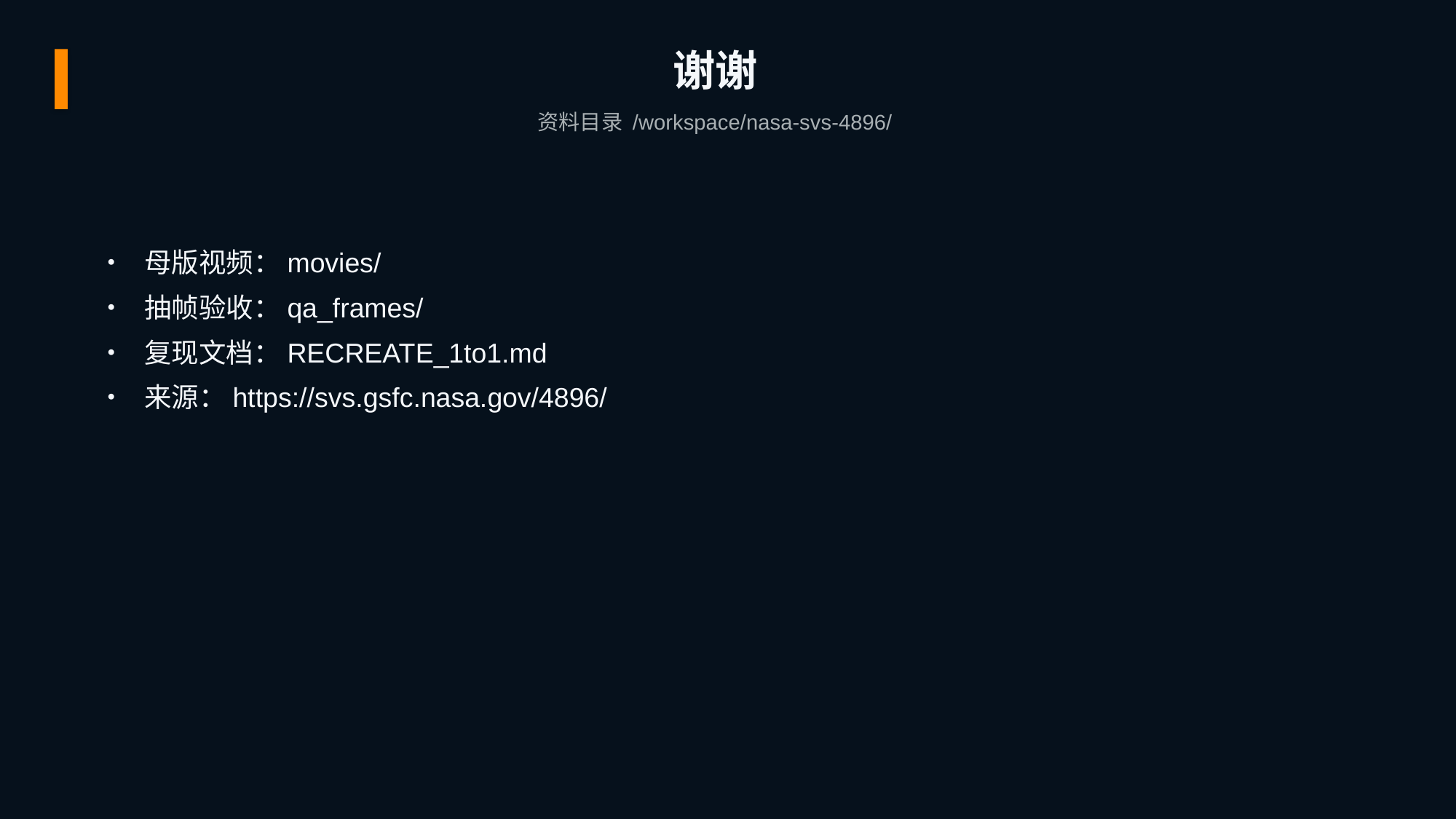

谢谢

资料目录 /workspace/nasa-svs-4896/
•  母版视频：movies/
•  抽帧验收：qa_frames/
•  复现文档：RECREATE_1to1.md
•  来源：https://svs.gsfc.nasa.gov/4896/